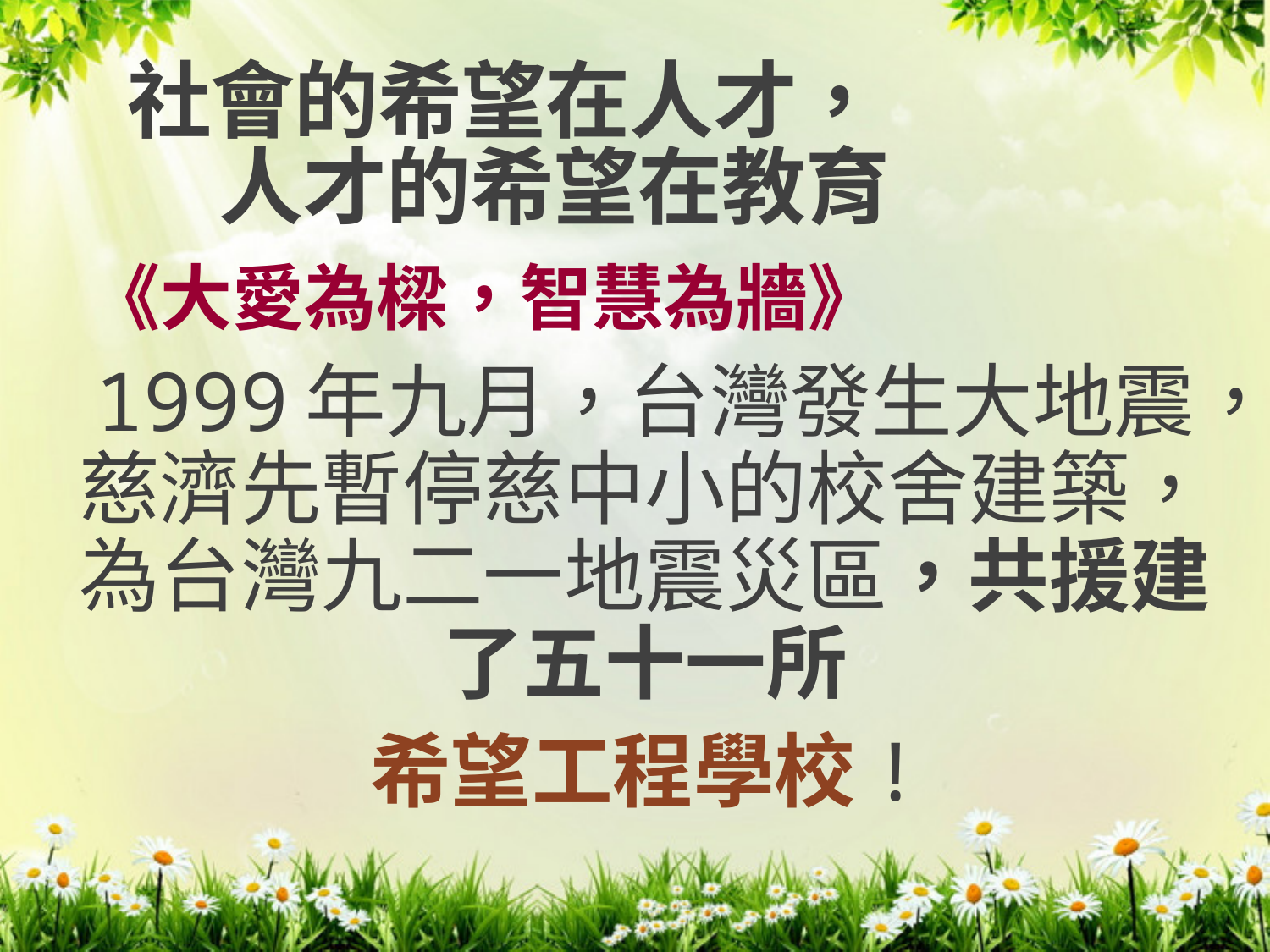

# 社會的希望在人才， 人才的希望在教育
《大愛為樑，智慧為牆》
1999年九月，台灣發生大地震，慈濟先暫停慈中小的校舍建築，為台灣九二一地震災區，共援建了五十一所
希望工程學校!